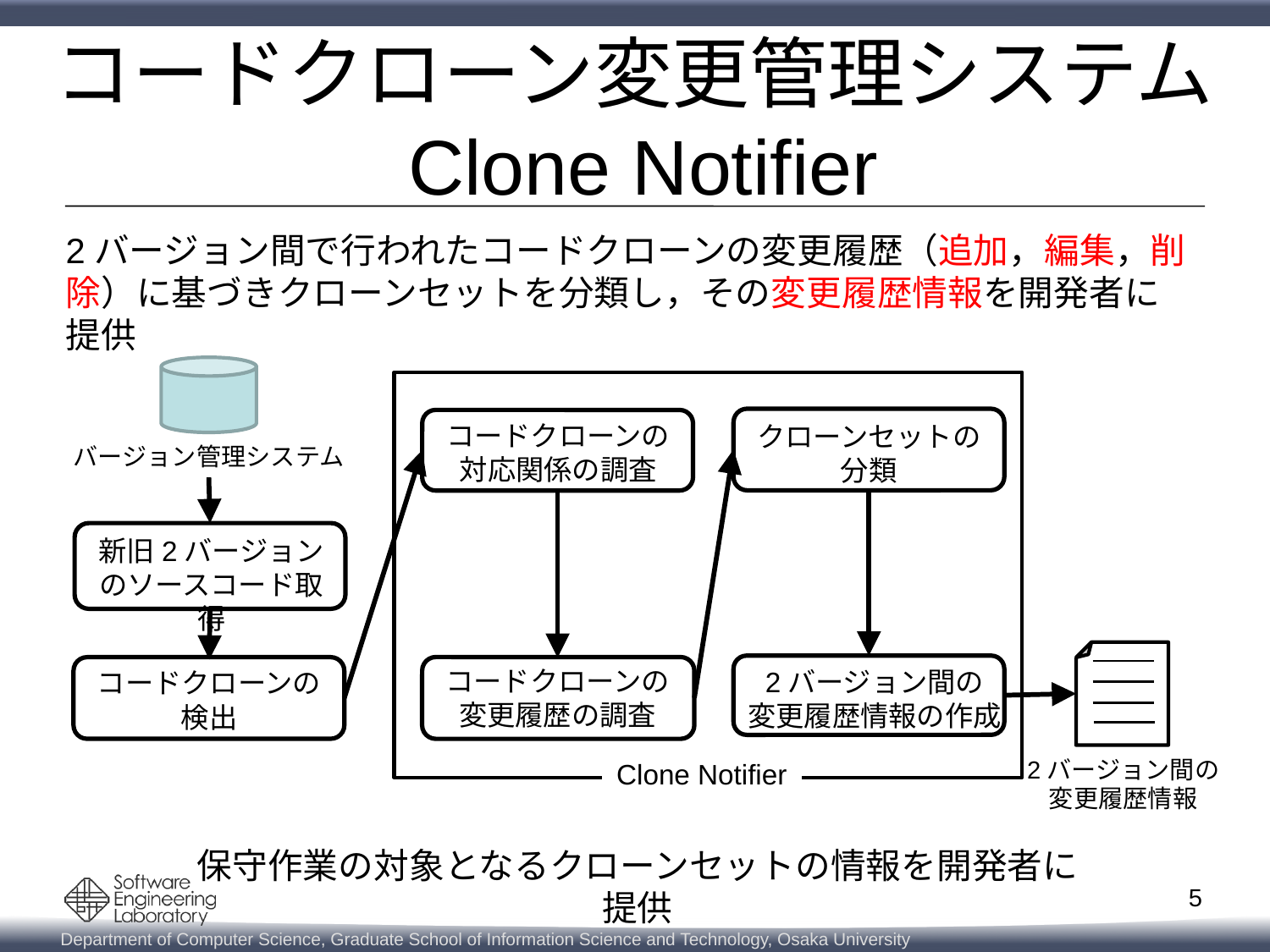

# コードクローン変更管理システムClone Notifier
2バージョン間で行われたコードクローンの変更履歴（追加，編集，削除）に基づきクローンセットを分類し，その変更履歴情報を開発者に提供

バージョン管理システム

コードクローンの対応関係の調査
クローンセットの分類

新旧2バージョンのソースコード取得

コードクローンの変更履歴の調査

コードクローンの検出
2バージョン間の
変更履歴情報の作成
2バージョン間の
変更履歴情報
Clone Notifier
保守作業の対象となるクローンセットの情報を開発者に提供
5